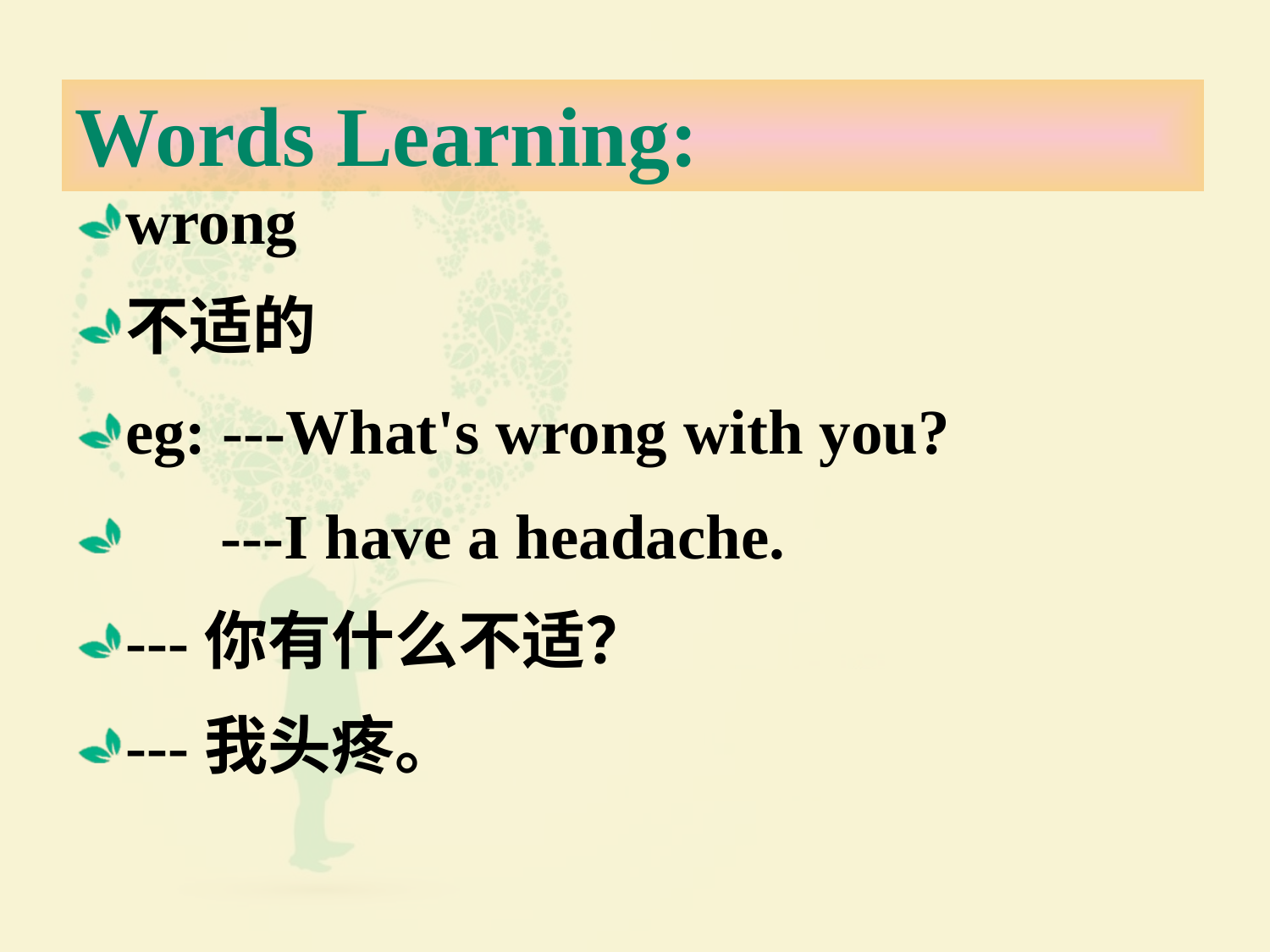

# Words Learning:
wrong
不适的
eg: ---What's wrong with you?
      ---I have a headache.
---你有什么不适？
---我头疼。